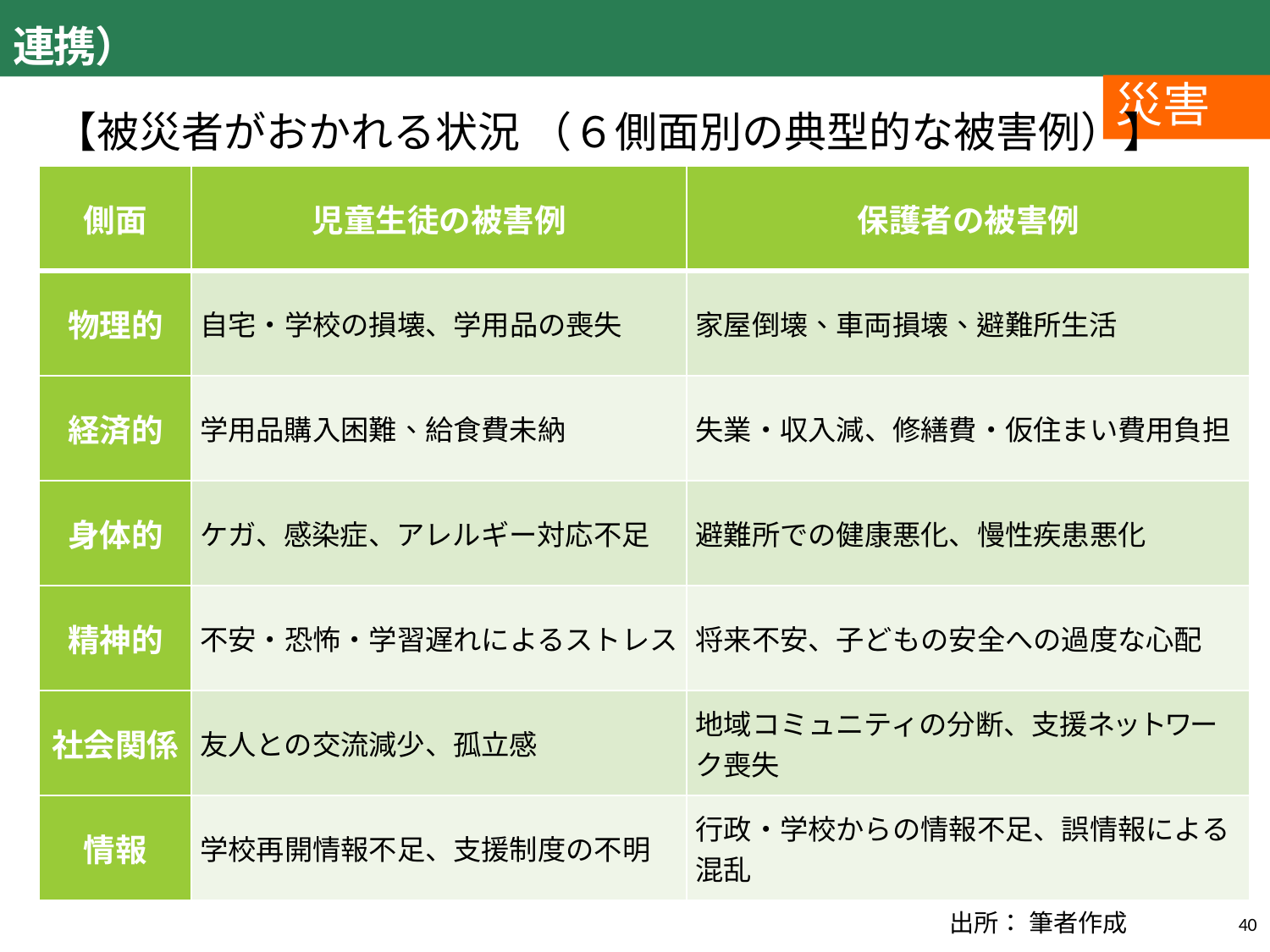

５．緊急事象・事案への対応 （周辺地域や保護者、関係機関との連携）
災害
　【被災者がおかれる状況 （６側面別の典型的な被害例）】

| 側面 | 児童生徒の被害例 | 保護者の被害例 |
| --- | --- | --- |
| 物理的 | 自宅・学校の損壊、学用品の喪失 | 家屋倒壊、車両損壊、避難所生活 |
| 経済的 | 学用品購入困難、給食費未納 | 失業・収入減、修繕費・仮住まい費用負担 |
| 身体的 | ケガ、感染症、アレルギー対応不足 | 避難所での健康悪化、慢性疾患悪化 |
| 精神的 | 不安・恐怖・学習遅れによるストレス | 将来不安、子どもの安全への過度な心配 |
| 社会関係 | 友人との交流減少、孤立感 | 地域コミュニティの分断、支援ネットワーク喪失 |
| 情報 | 学校再開情報不足、支援制度の不明 | 行政・学校からの情報不足、誤情報による混乱 |
40
40
出所： 筆者作成